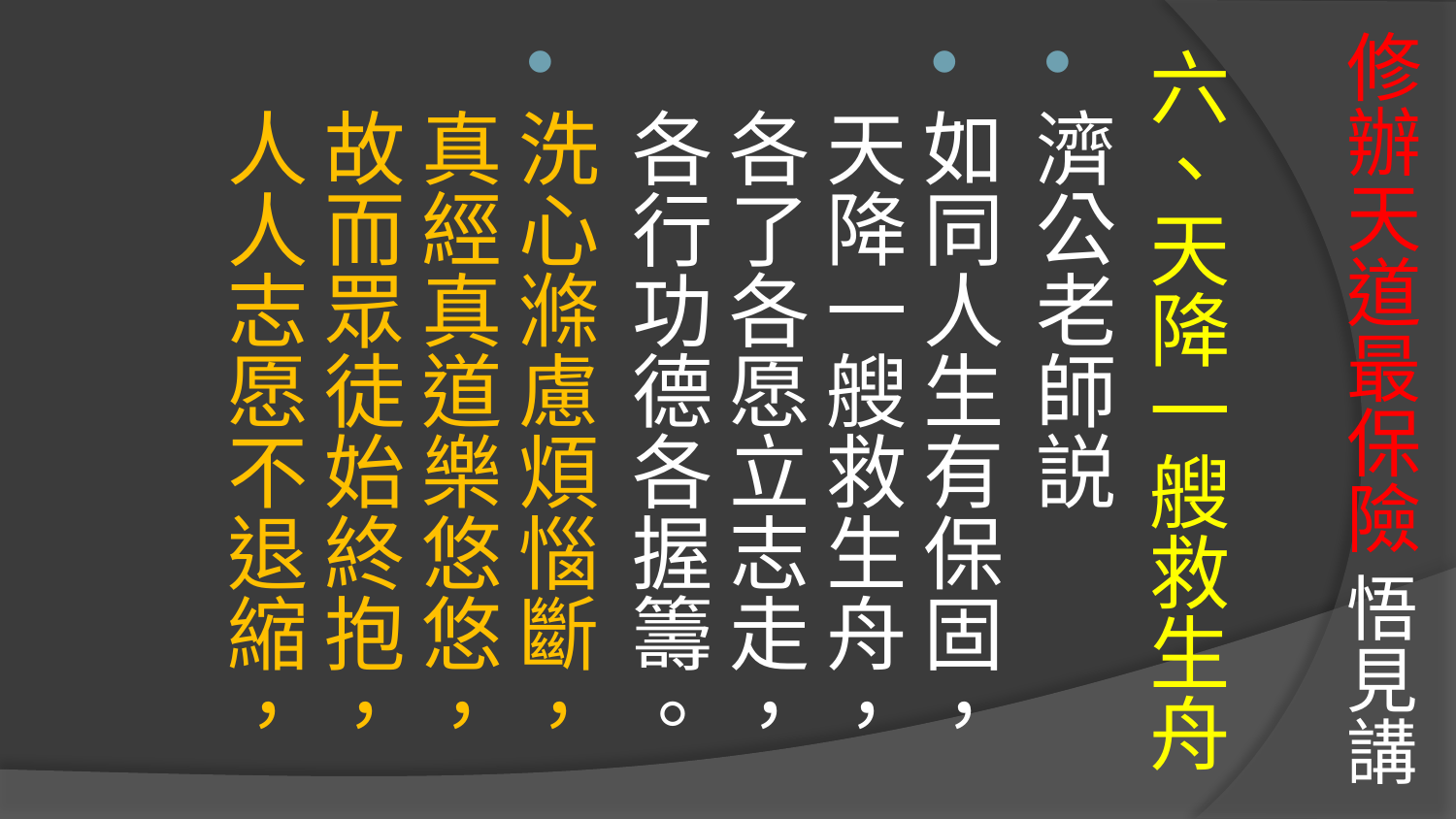

# 修辦天道最保險 悟見講
六、天降一艘救生舟
濟公老師説
如同人生有保固，天降一艘救生舟，
各了各愿立志走，各行功德各握籌。
洗心滌慮煩惱斷，真經真道樂悠悠，
故而眾徒始終抱，人人志愿不退縮，